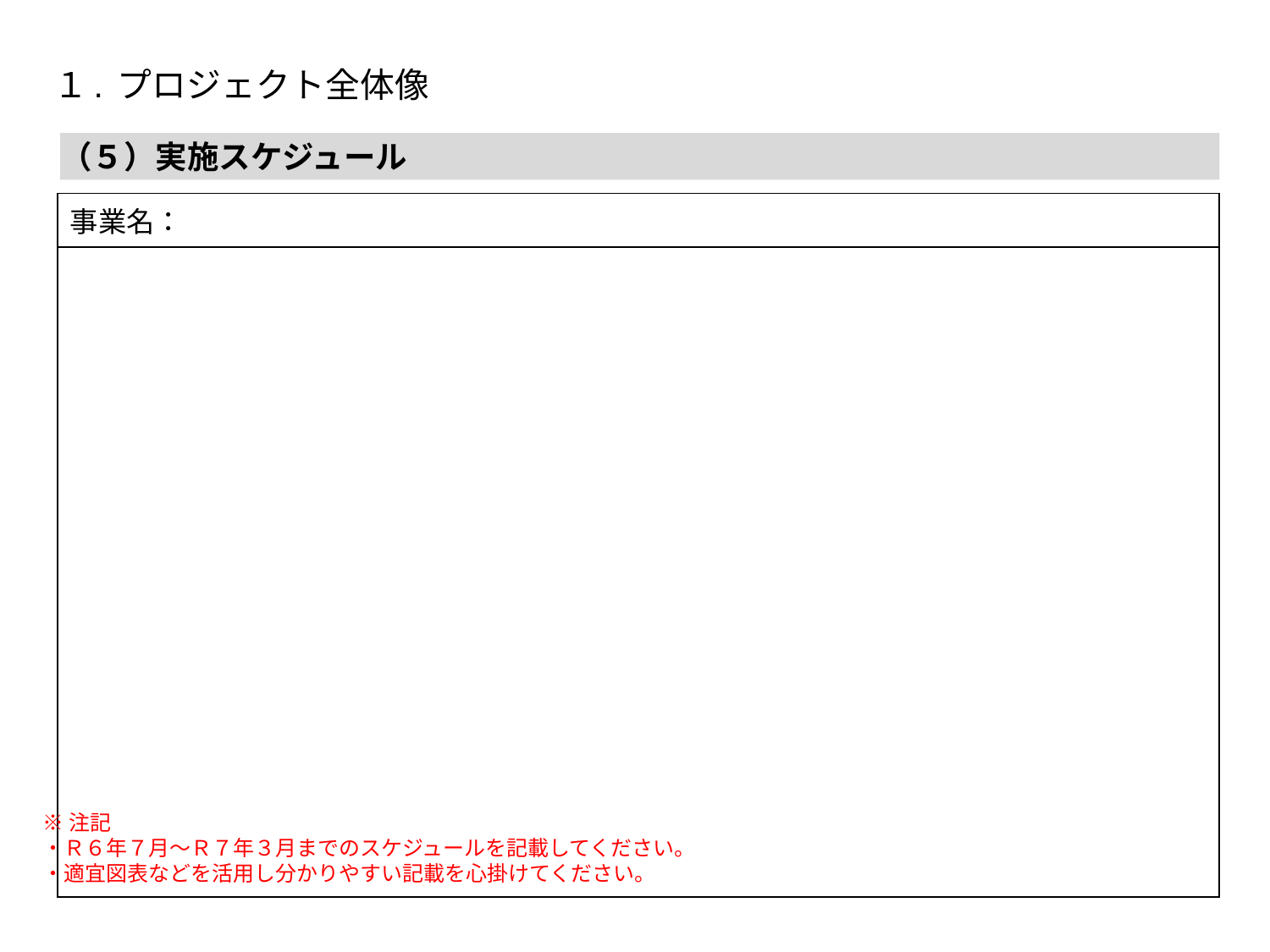

１. プロジェクト全体像
（５）実施スケジュール
| 事業名： |
| --- |
|  |
※注記
・Ｒ６年７月～Ｒ７年３月までのスケジュールを記載してください。
・適宜図表などを活用し分かりやすい記載を心掛けてください。